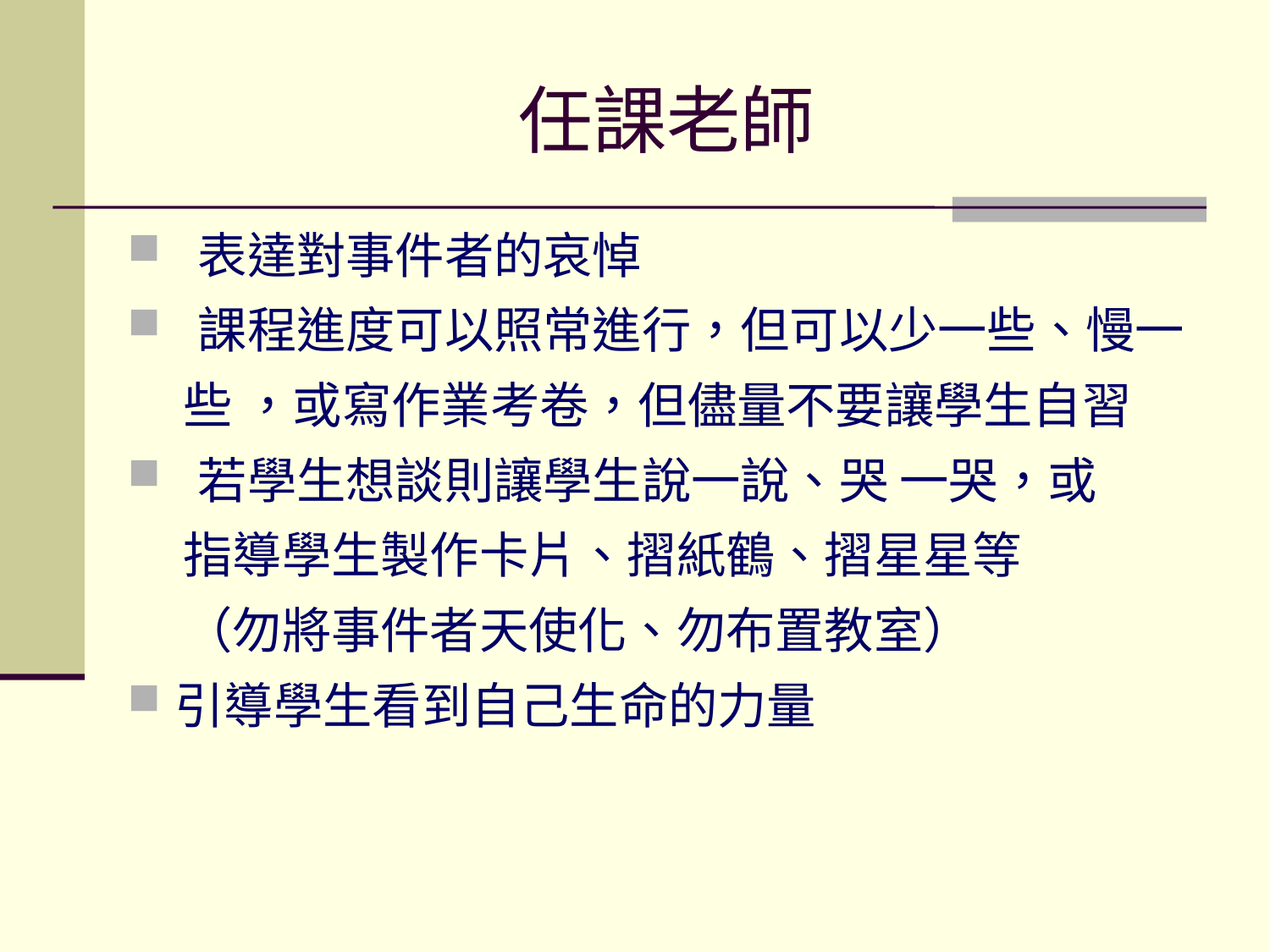

# 任課老師

 表達對事件者的哀悼
 課程進度可以照常進行，但可以少一些、慢一
    些 ，或寫作業考卷，但儘量不要讓學生自習
 若學生想談則讓學生說一說、哭 一哭，或
    指導學生製作卡片、摺紙鶴、摺星星等
    （勿將事件者天使化、勿布置教室）
引導學生看到自己生命的力量